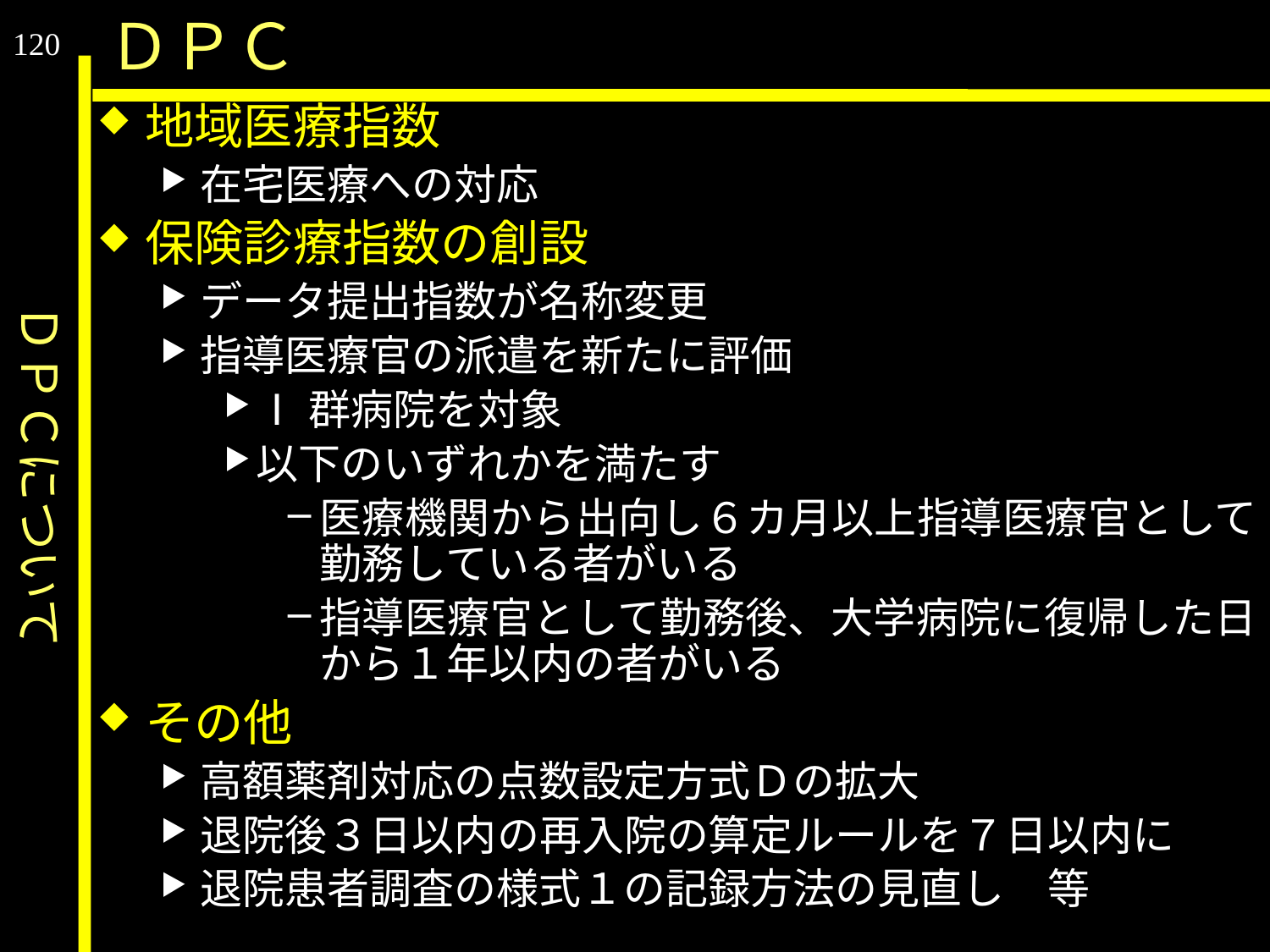

ＤＰＣについて
ＤＰＣ
120

地域医療指数
在宅医療への対応
保険診療指数の創設
データ提出指数が名称変更
指導医療官の派遣を新たに評価
Ⅰ群病院を対象
以下のいずれかを満たす
医療機関から出向し６カ月以上指導医療官として勤務している者がいる
指導医療官として勤務後、大学病院に復帰した日から１年以内の者がいる
その他
高額薬剤対応の点数設定方式Ｄの拡大
退院後３日以内の再入院の算定ルールを７日以内に
退院患者調査の様式１の記録方法の見直し　等